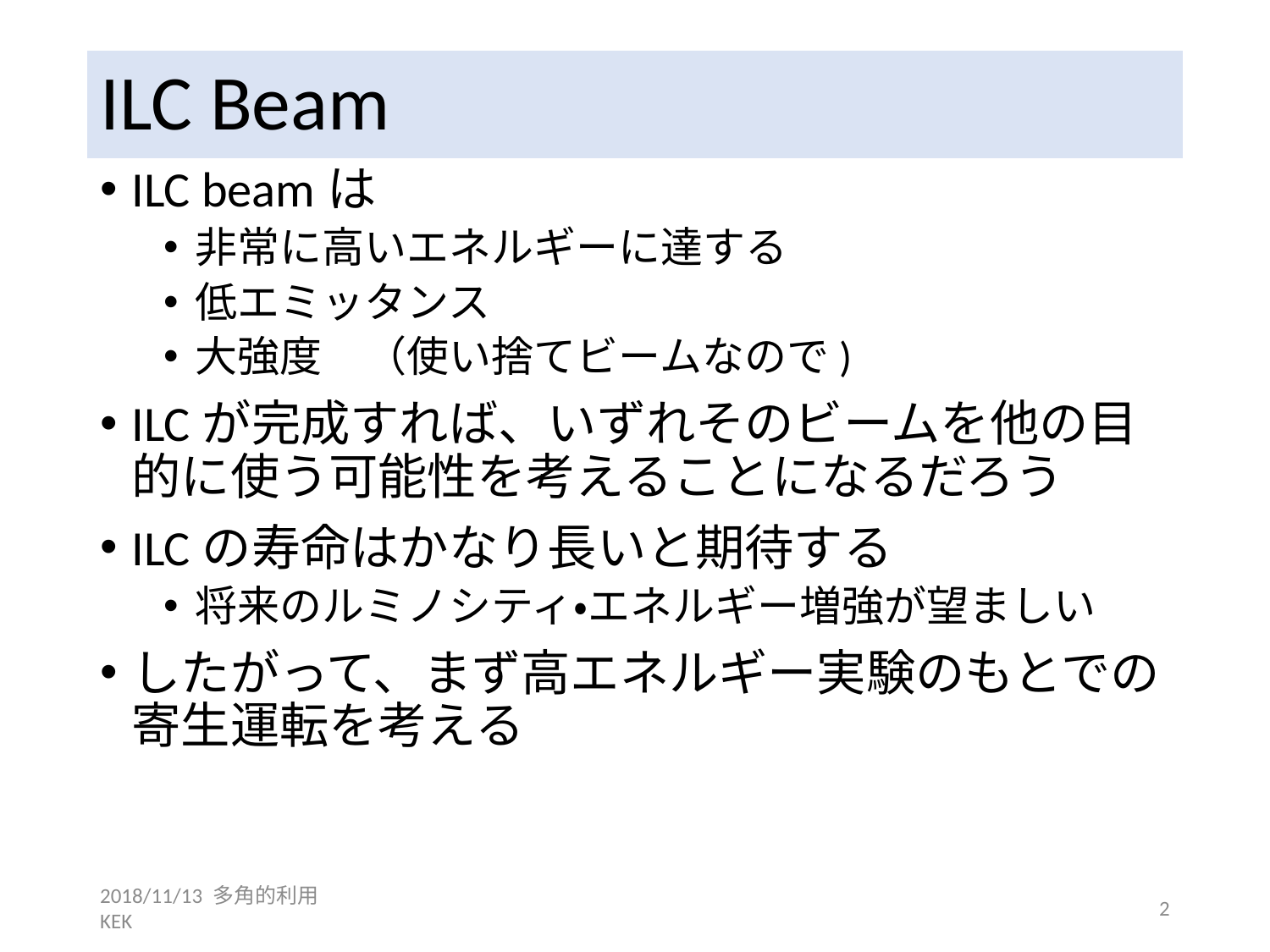

# ILC Beam
ILC beamは
非常に高いエネルギーに達する
低エミッタンス
大強度　（使い捨てビームなので)
ILCが完成すれば、いずれそのビームを他の目的に使う可能性を考えることになるだろう
ILCの寿命はかなり長いと期待する
将来のルミノシティ・エネルギー増強が望ましい
したがって、まず高エネルギー実験のもとでの寄生運転を考える
2018/11/13 多角的利用 KEK
2